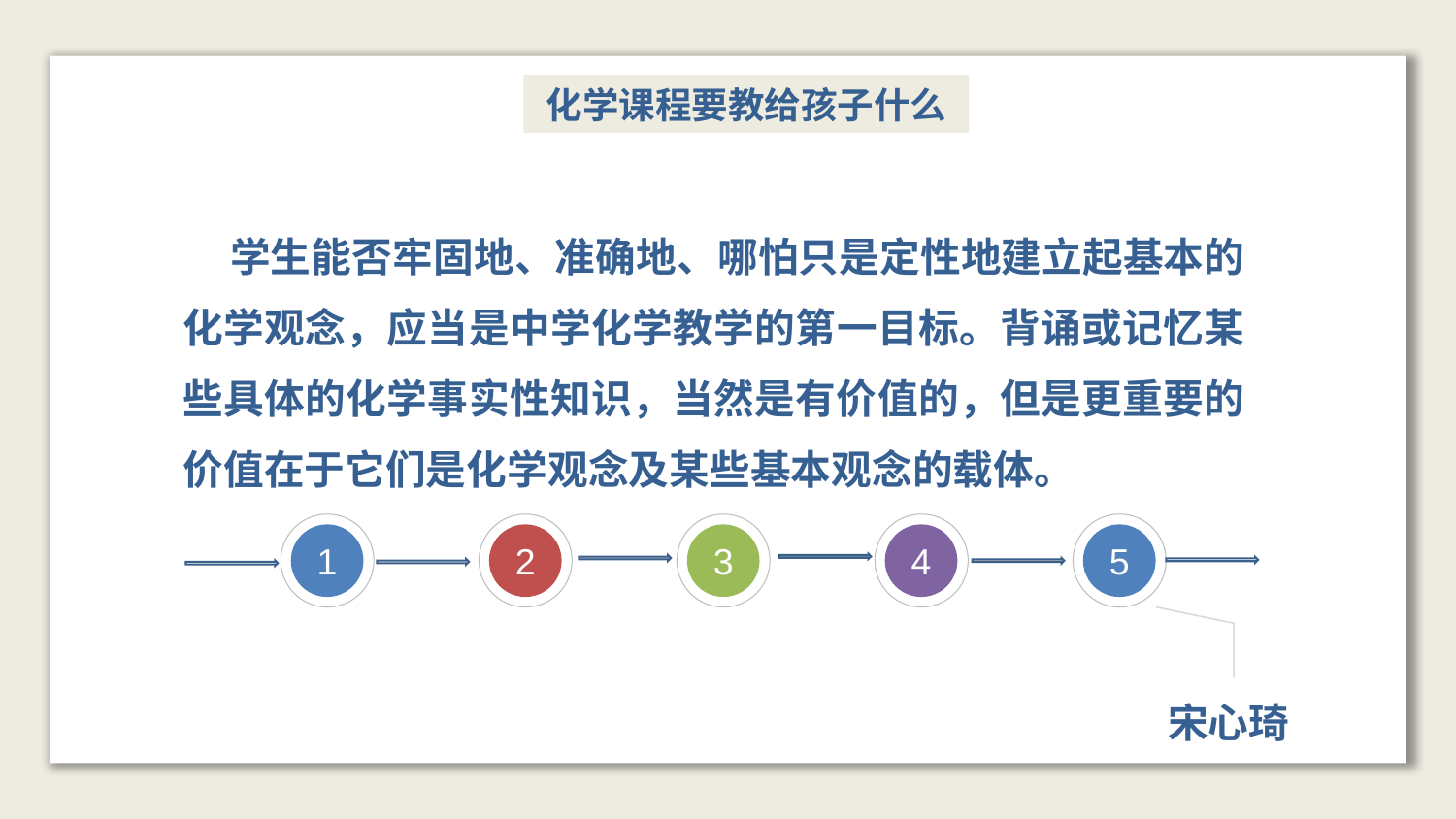

化学课程要教给孩子什么
    学生能否牢固地、准确地、哪怕只是定性地建立起基本的化学观念，应当是中学化学教学的第一目标。背诵或记忆某些具体的化学事实性知识，当然是有价值的，但是更重要的价值在于它们是化学观念及某些基本观念的载体。

1
2
3
4
5

宋心琦